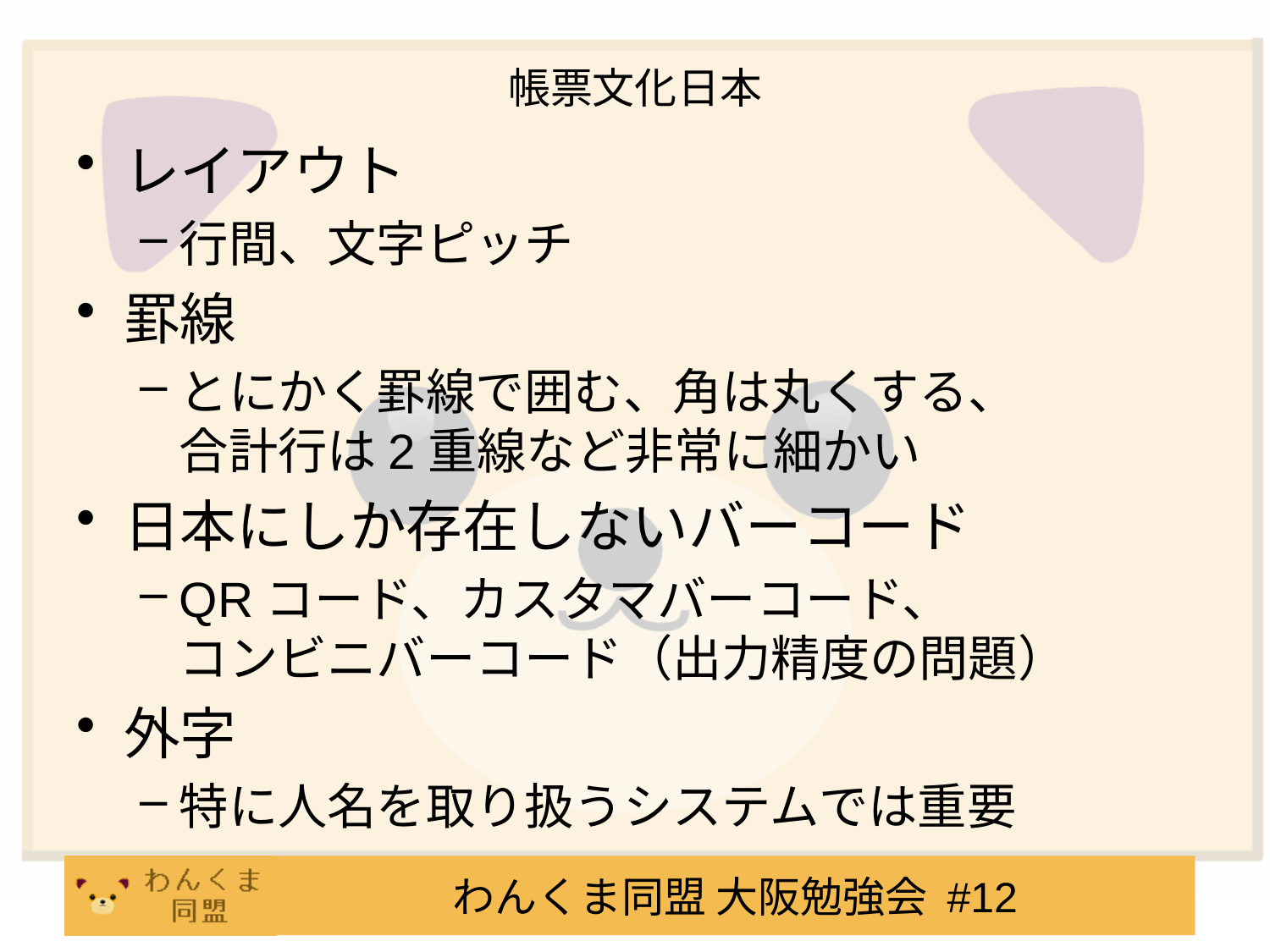

# 帳票文化日本
レイアウト
行間、文字ピッチ
罫線
とにかく罫線で囲む、角は丸くする、
合計行は2重線など非常に細かい
日本にしか存在しないバーコード
QRコード、カスタマバーコード、
コンビニバーコード（出力精度の問題）
外字
特に人名を取り扱うシステムでは重要